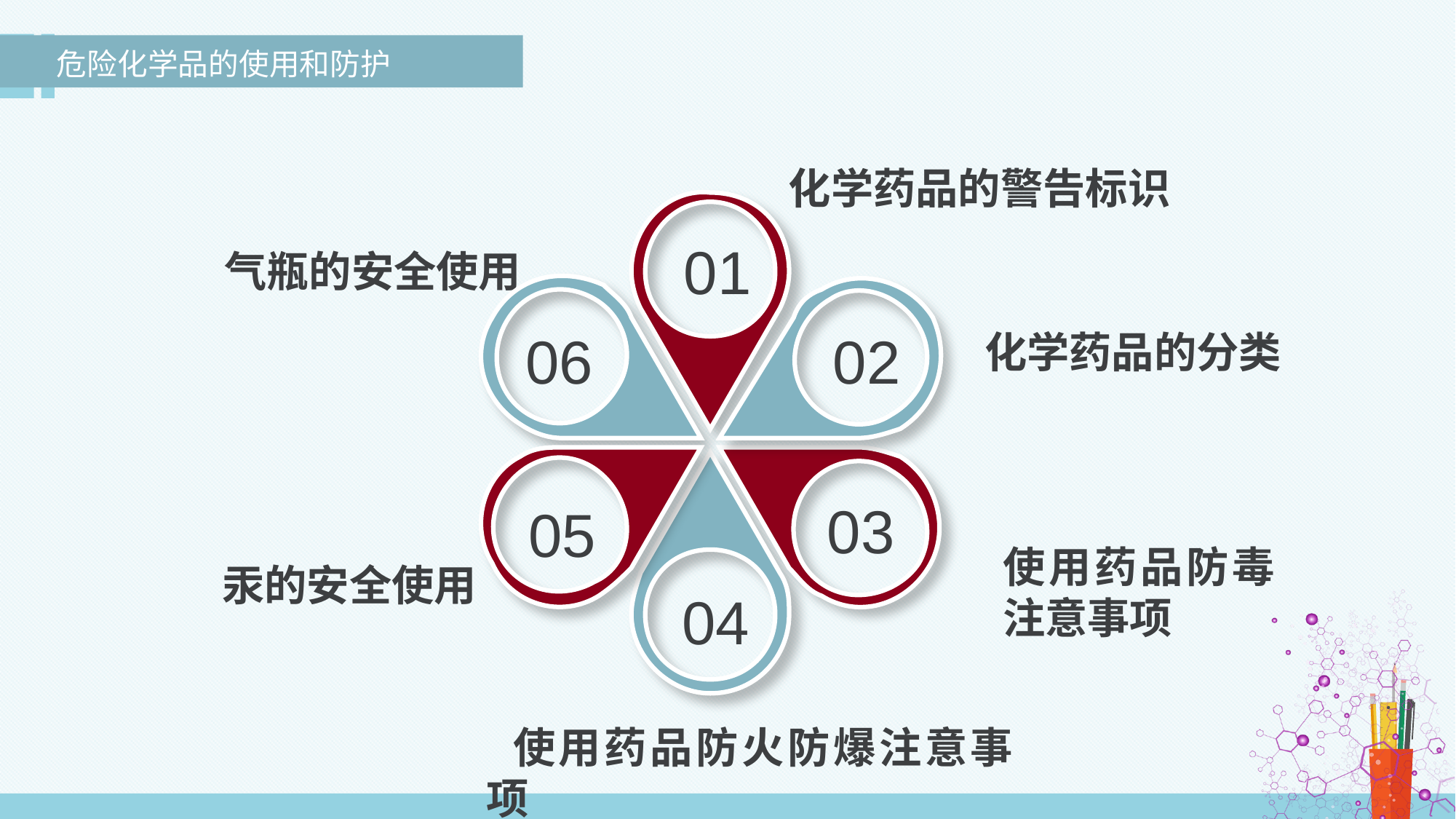

危险化学品的使用和防护
化学药品的警告标识

01
气瓶的安全使用

06

02
化学药品的分类

05

03

04
使用药品防毒注意事项
汞的安全使用
 使用药品防火防爆注意事项